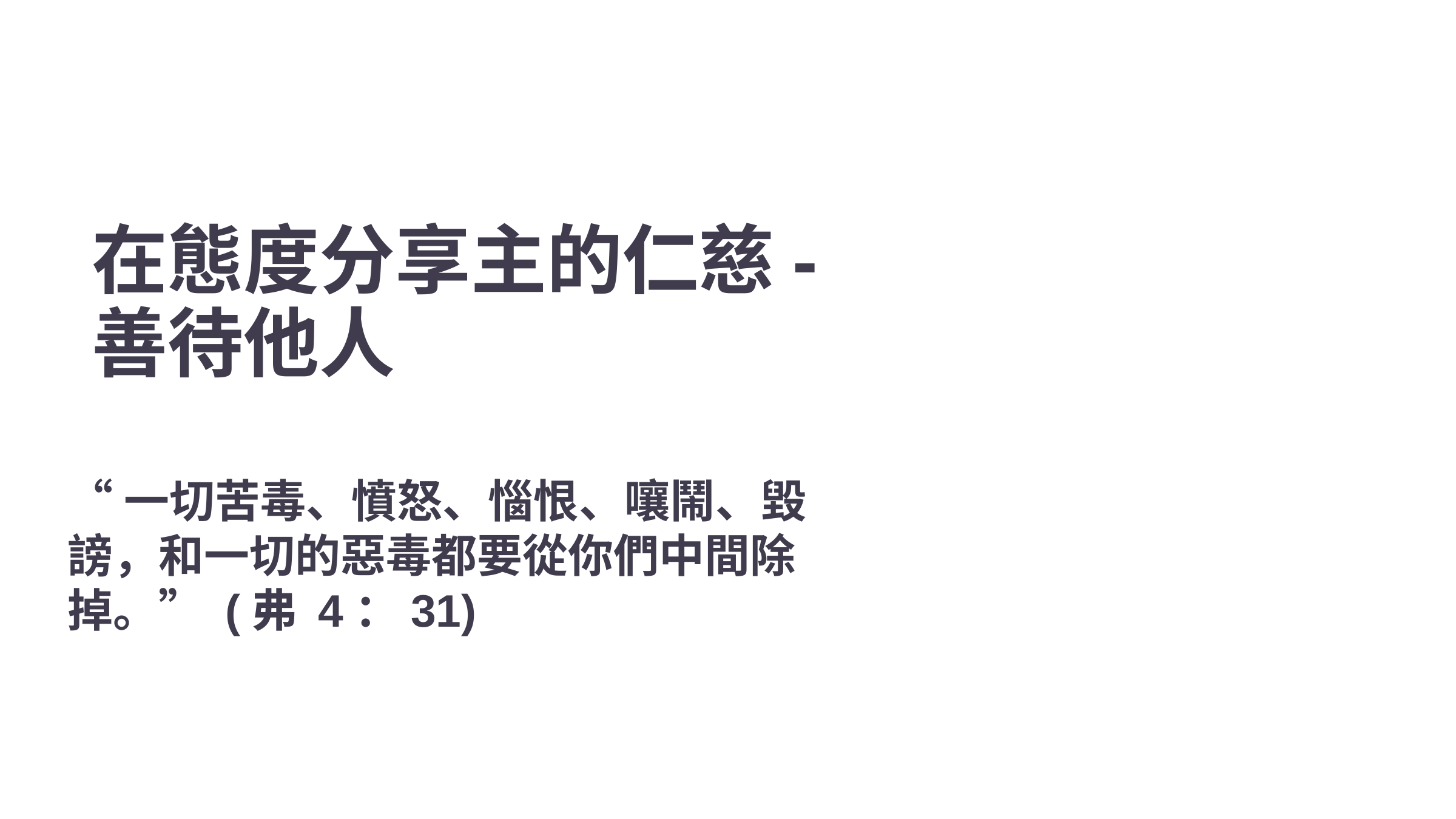

在態度分享主的仁慈-善待他人
“一切苦毒、憤怒、惱恨、嚷鬧、毀謗，和一切的惡毒都要從你們中間除掉。” (弗 4：31)